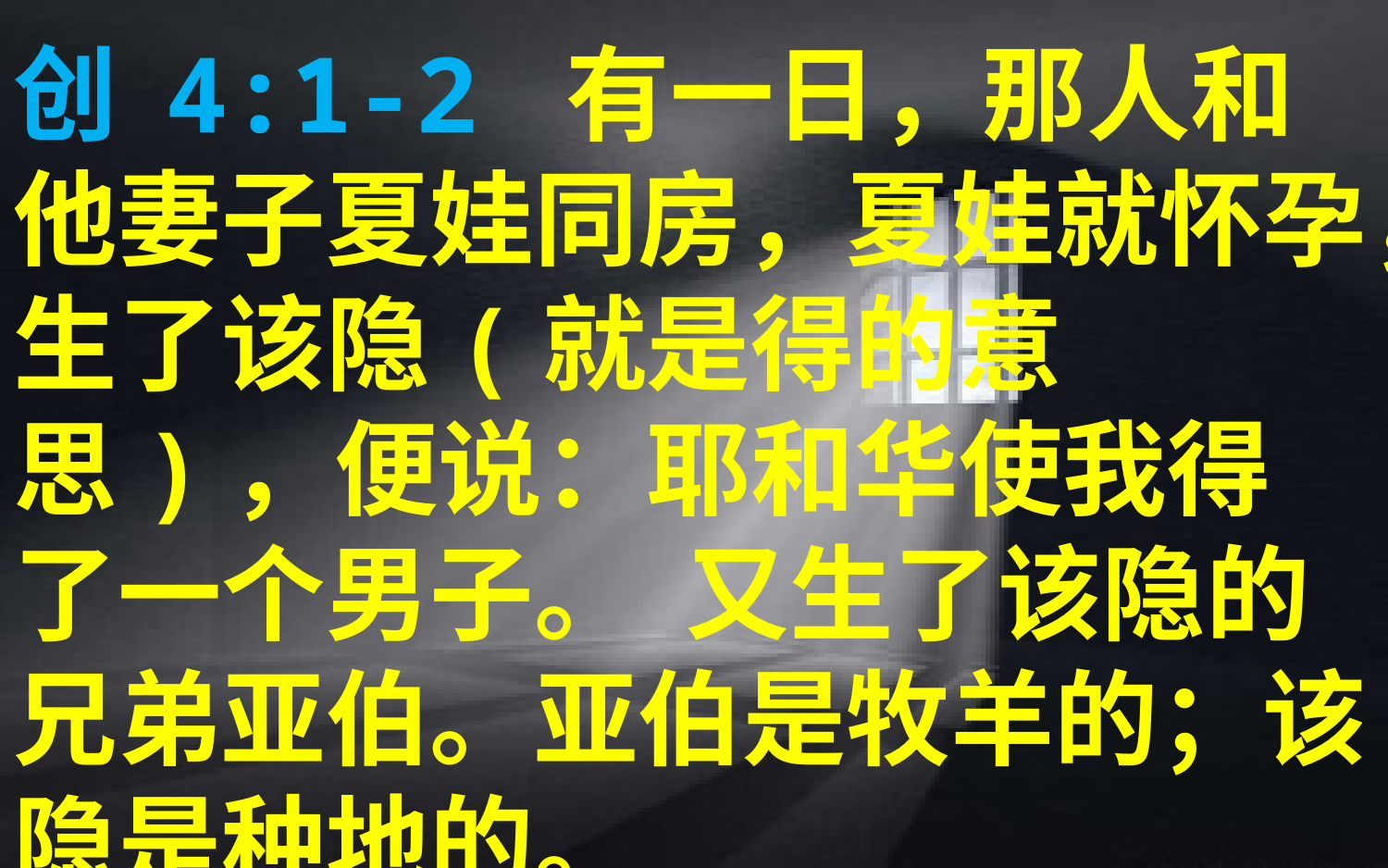

创 4:1-2 有一日，那人和他妻子夏娃同房，夏娃就怀孕，生了该隐(就是得的意思)，便说：耶和华使我得了一个男子。  又生了该隐的兄弟亚伯。亚伯是牧羊的；该隐是种地的。